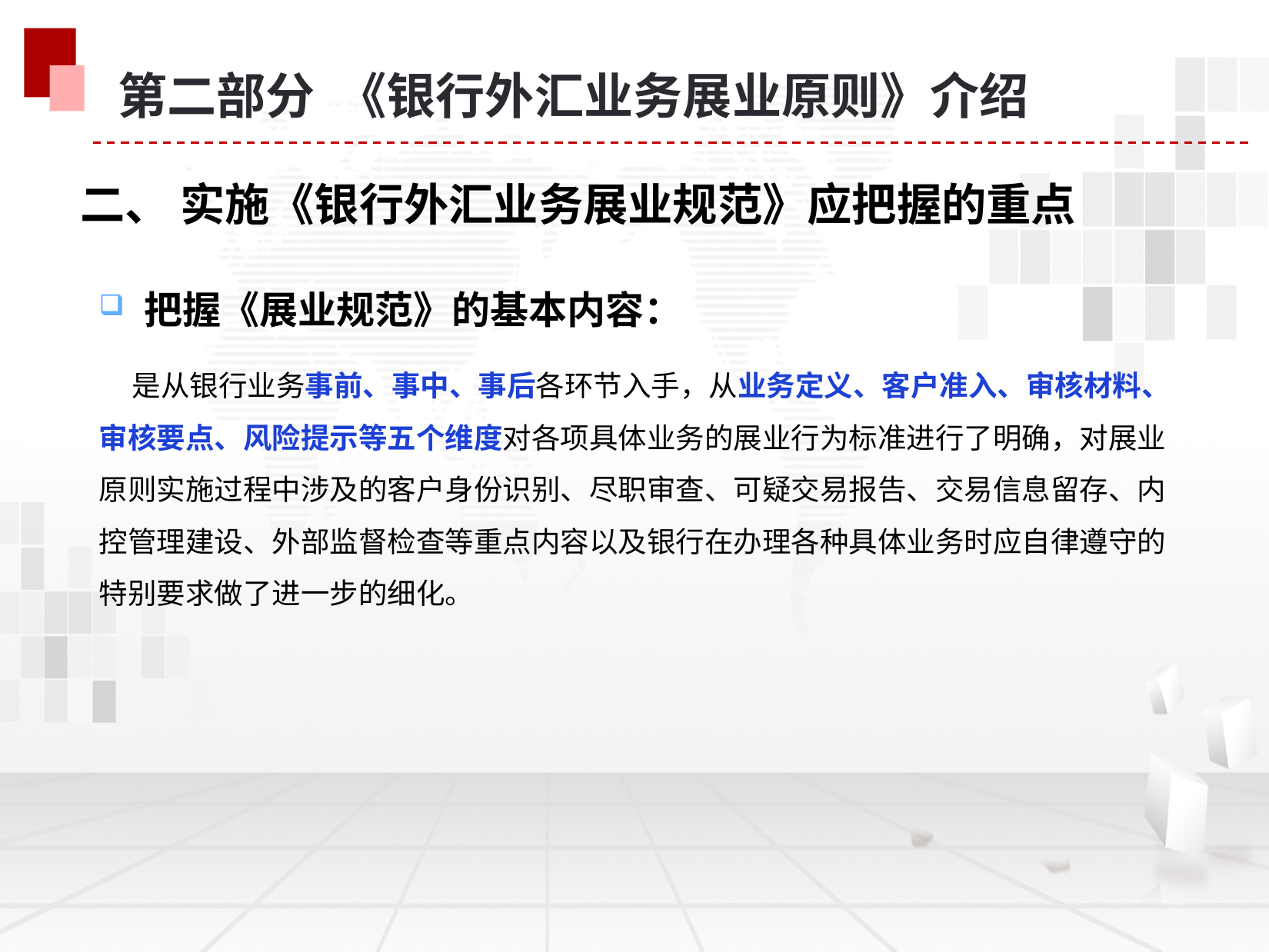

第二部分  《银行外汇业务展业原则》介绍
二、 实施《银行外汇业务展业规范》应把握的重点

 把握《展业规范》的基本内容：
    是从银行业务事前、事中、事后各环节入手，从业务定义、客户准入、审核材料、审核要点、风险提示等五个维度对各项具体业务的展业行为标准进行了明确，对展业原则实施过程中涉及的客户身份识别、尽职审查、可疑交易报告、交易信息留存、内控管理建设、外部监督检查等重点内容以及银行在办理各种具体业务时应自律遵守的特别要求做了进一步的细化。